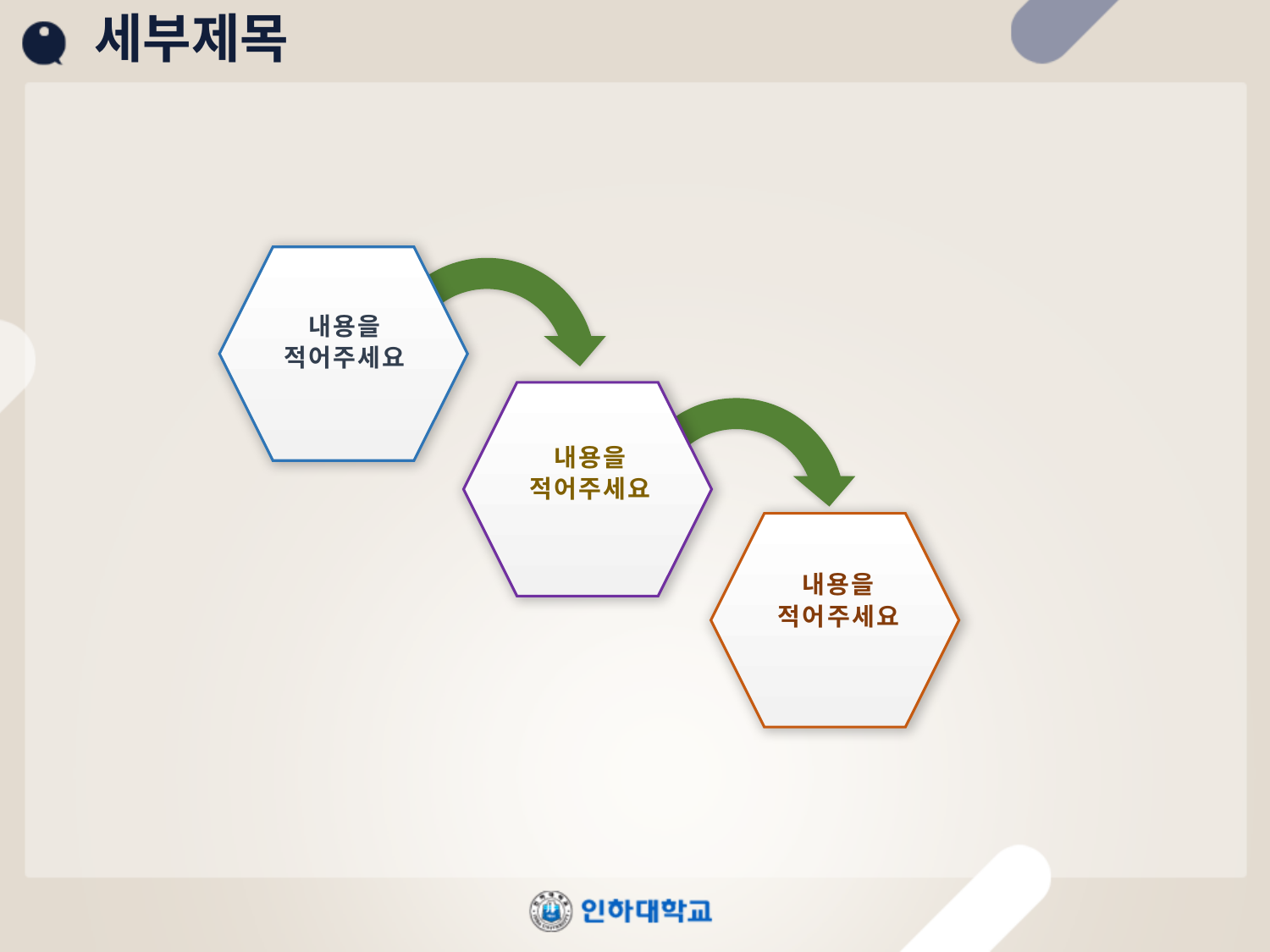

# 세부제목

내용을
적어주세요

내용을
적어주세요

내용을
적어주세요